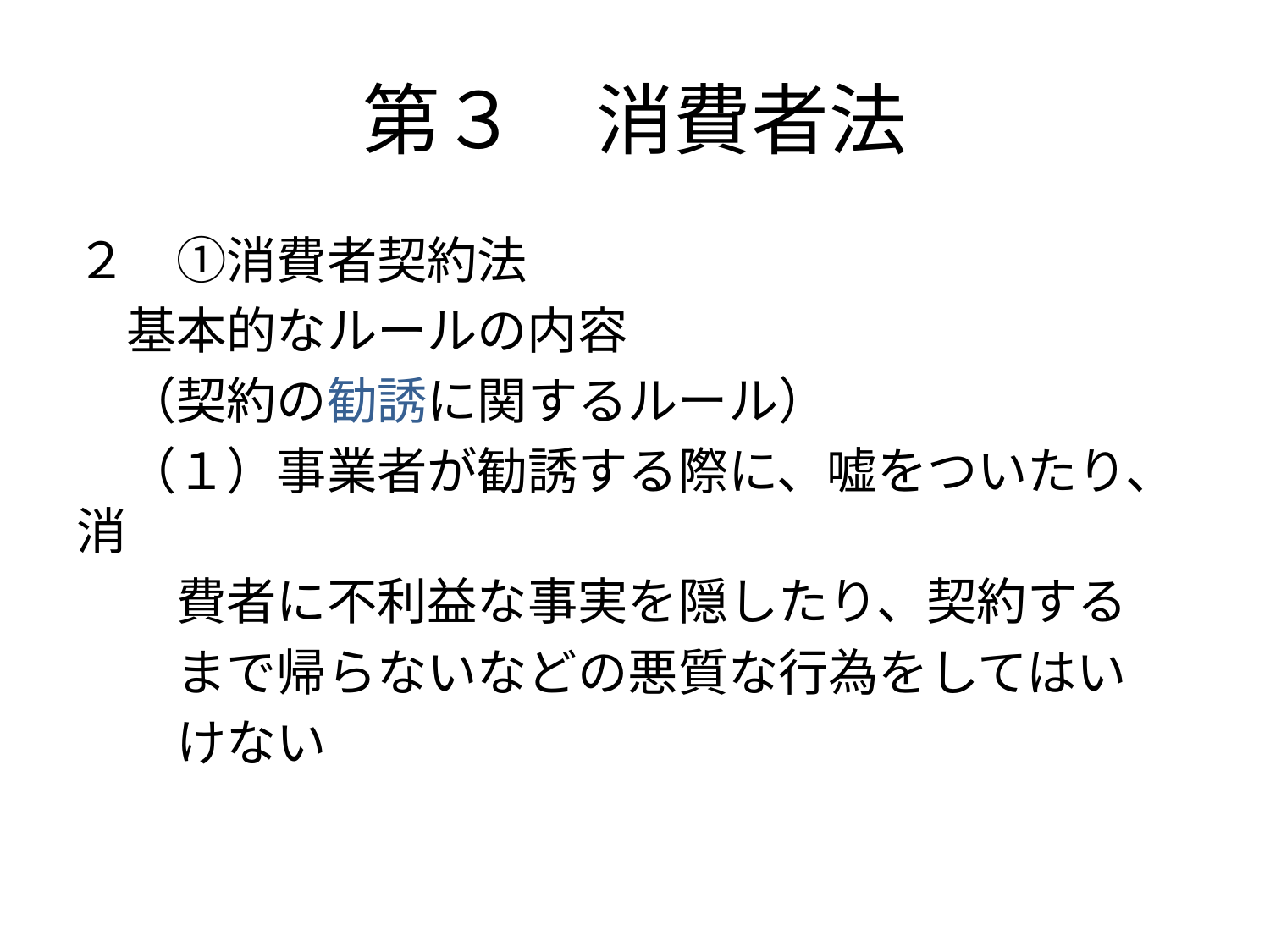

# 第３　消費者法
２　①消費者契約法
　基本的なルールの内容
　（契約の勧誘に関するルール）
　（１）事業者が勧誘する際に、嘘をついたり、消
　　費者に不利益な事実を隠したり、契約する
　　まで帰らないなどの悪質な行為をしてはい
　　けない